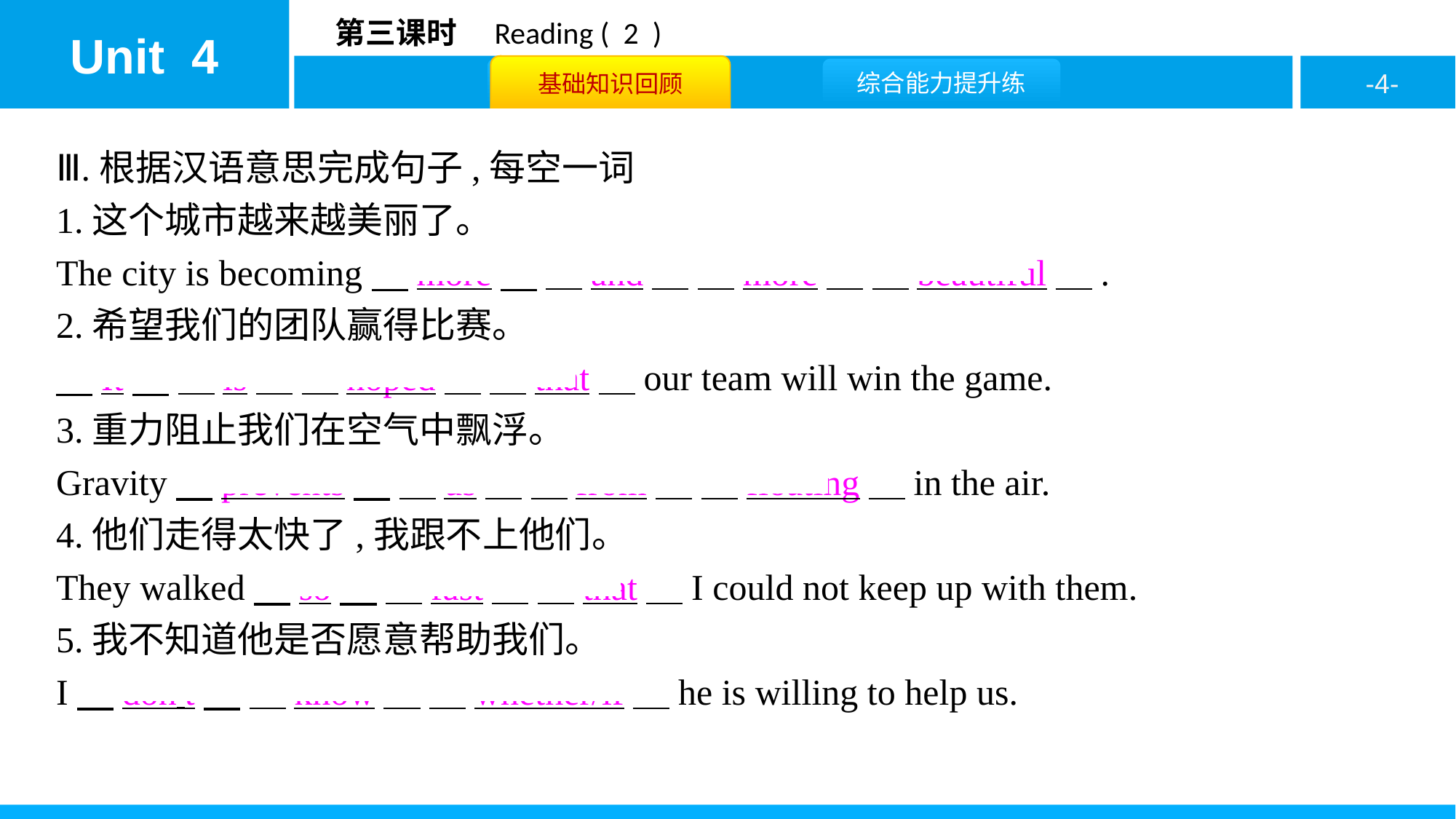

Ⅲ.根据汉语意思完成句子,每空一词
1.这个城市越来越美丽了。
The city is becoming　more　 　and　 　more　 　beautiful　.
2.希望我们的团队赢得比赛。
　It　 　is　 　hoped　 　that　our team will win the game.
3.重力阻止我们在空气中飘浮。
Gravity　prevents　 　us　 　from　 　floating　in the air.
4.他们走得太快了,我跟不上他们。
They walked　so　 　fast　 　that　I could not keep up with them.
5.我不知道他是否愿意帮助我们。
I　don’t　 　know　 　whether/if　he is willing to help us.